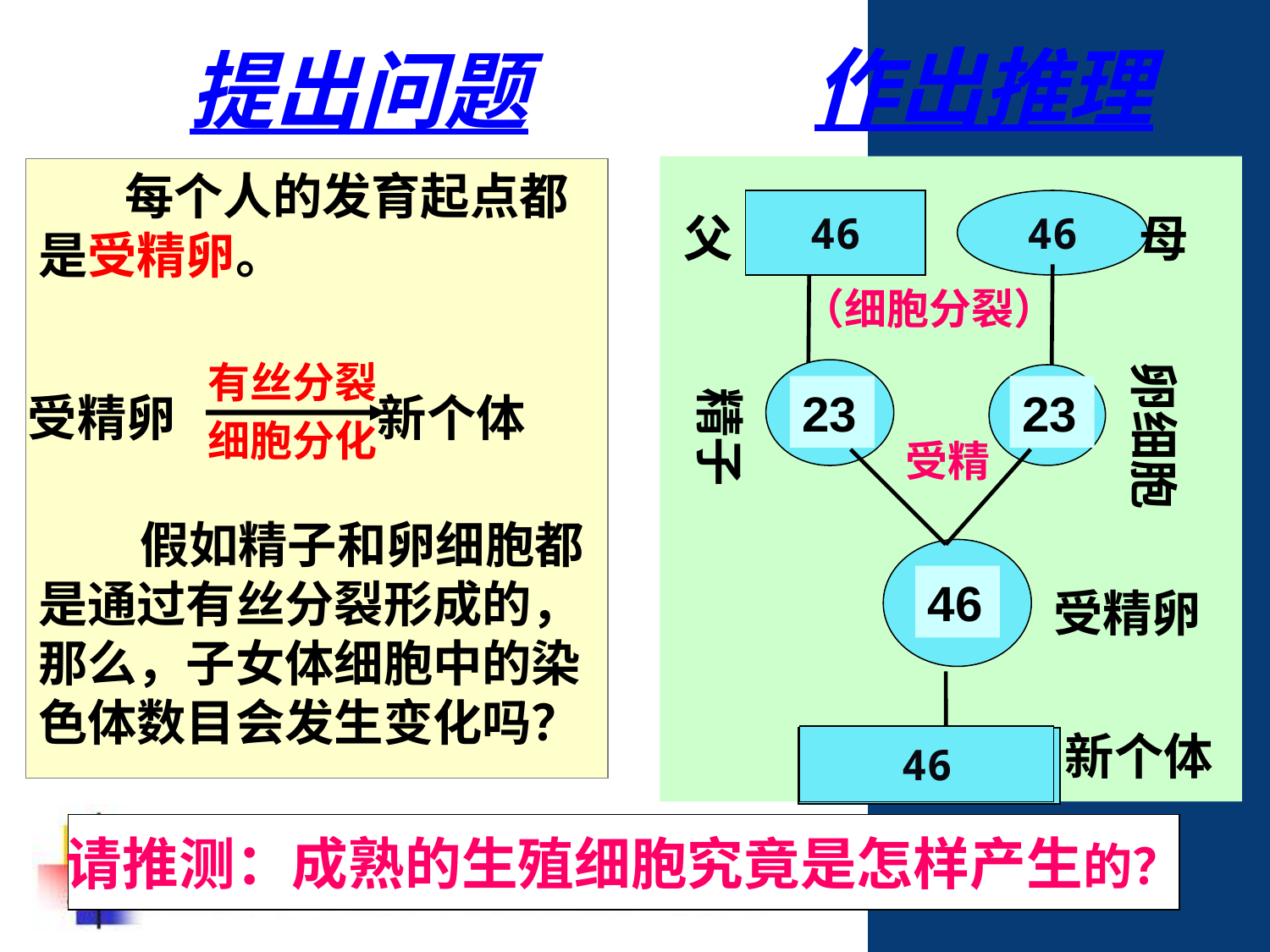

# 提出问题
作出推理

        每个人的发育起点都是受精卵。

46
46
父
母

（细胞分裂）
有丝分裂
细胞分化
卵细胞
46
46
精子
23
23
受精卵                  新个体

受精

        假如精子和卵细胞都是通过有丝分裂形成的，那么，子女体细胞中的染色体数目会发生变化吗？
92
46
受精卵

新个体
46
92
请推测：成熟的生殖细胞究竟是怎样产生的？